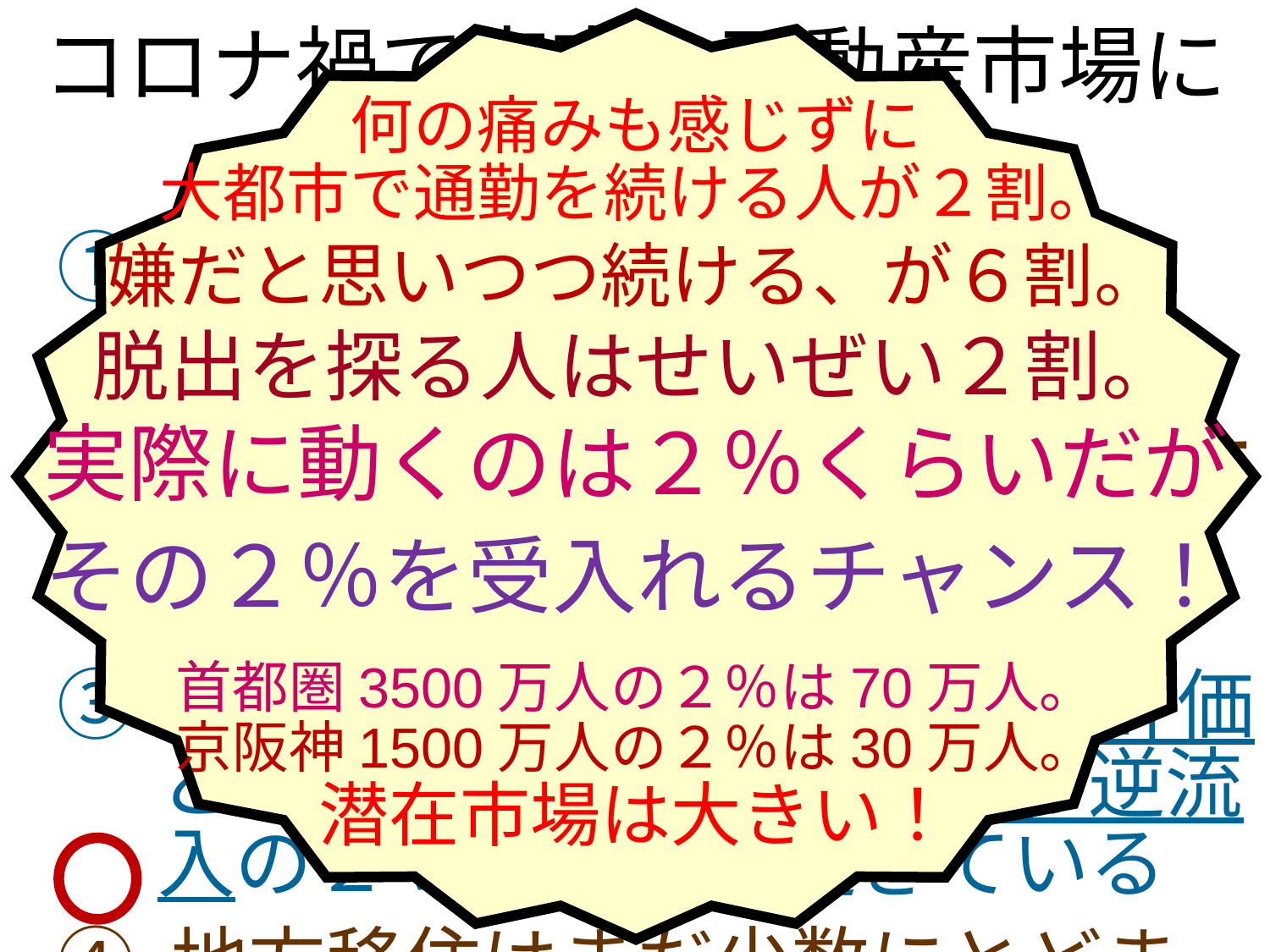

コロナ禍で東京の不動産市場に
起きていること
何の痛みも感じずに
大都市で通勤を続ける人が２割。
嫌だと思いつつ続ける、が６割。
脱出を探る人はせいぜい２割。
実際に動くのは２％くらいだが
その２％を受入れるチャンス！

首都圏3500万人の２％は70万人。
京阪神1500万人の２％は30万人。
潜在市場は大きい！
① 都心の商業床は、インバウンド客の消滅で、供給過剰に
② 都心のオフィス床も、テレワークの増加で過剰化 → 賃料相場低落
③ 住宅に関しては、郊外の再評価とオフィスの余る都心への逆流入の２つの流れが起きている
④ 地方移住はまだ少数にとどまる